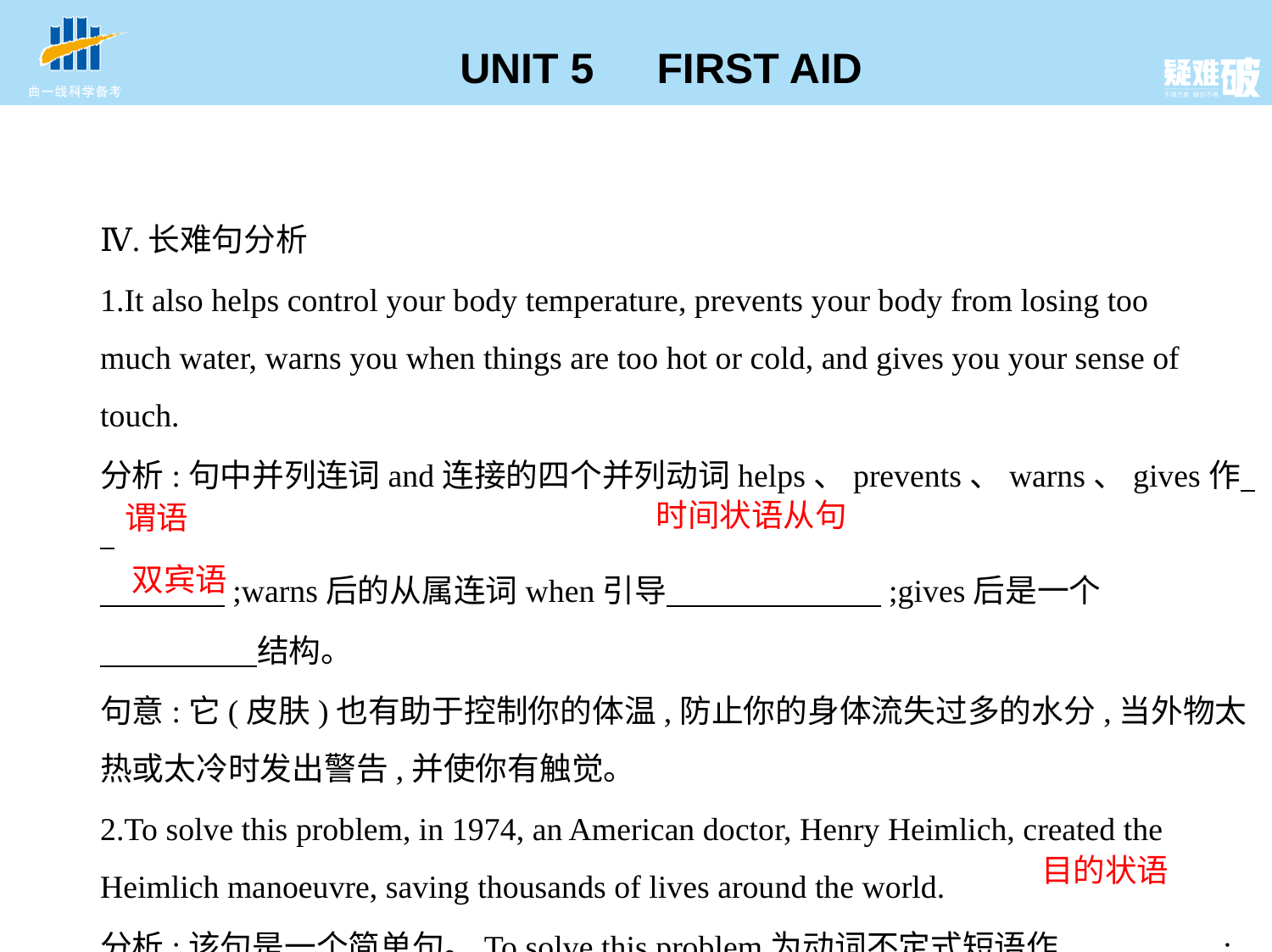

Ⅳ.长难句分析
1.It also helps control your body temperature, prevents your body from losing too
much water, warns you when things are too hot or cold, and gives you your sense of
touch.
分析:句中并列连词and连接的四个并列动词helps、prevents、warns、gives作    
　　　    ;warns后的从属连词when引导　　　　            ;gives后是一个
　　　　    结构。
句意:它(皮肤)也有助于控制你的体温,防止你的身体流失过多的水分,当外物太
热或太冷时发出警告,并使你有触觉。
2.To solve this problem, in 1974, an American doctor, Henry Heimlich, created the
Heimlich manoeuvre, saving thousands of lives around the world.
分析:该句是一个简单句。To solve this problem为动词不定式短语作　　　　    ;
时间状语从句
谓语
双宾语
目的状语